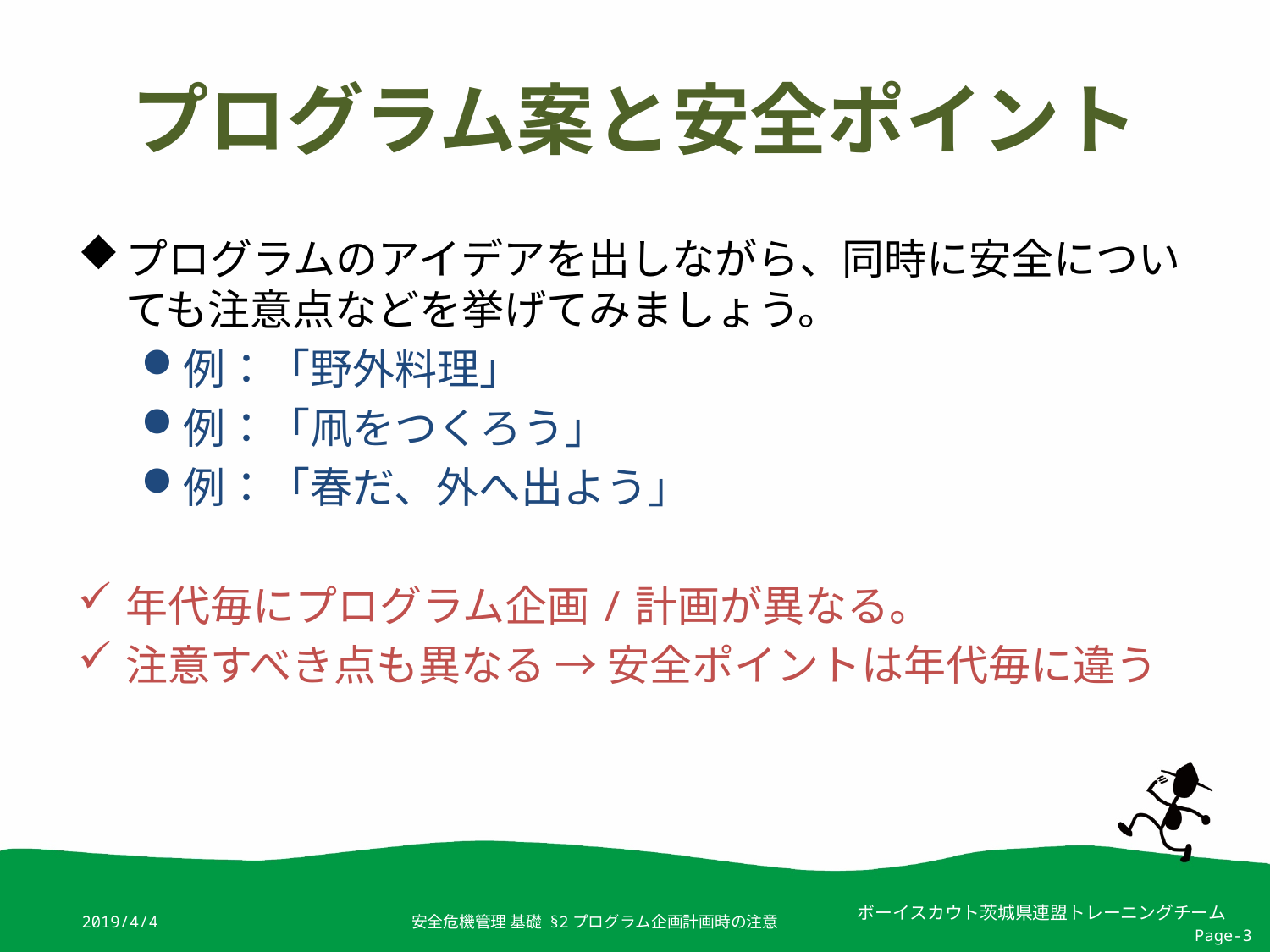

# プログラム案と安全ポイント
プログラムのアイデアを出しながら、同時に安全についても注意点などを挙げてみましょう。
例：「野外料理」
例：「凧をつくろう」
例：「春だ、外へ出よう」

年代毎にプログラム企画/計画が異なる。
注意すべき点も異なる → 安全ポイントは年代毎に違う
2019/4/4
安全危機管理 基礎 §2プログラム企画計画時の注意
Page-3